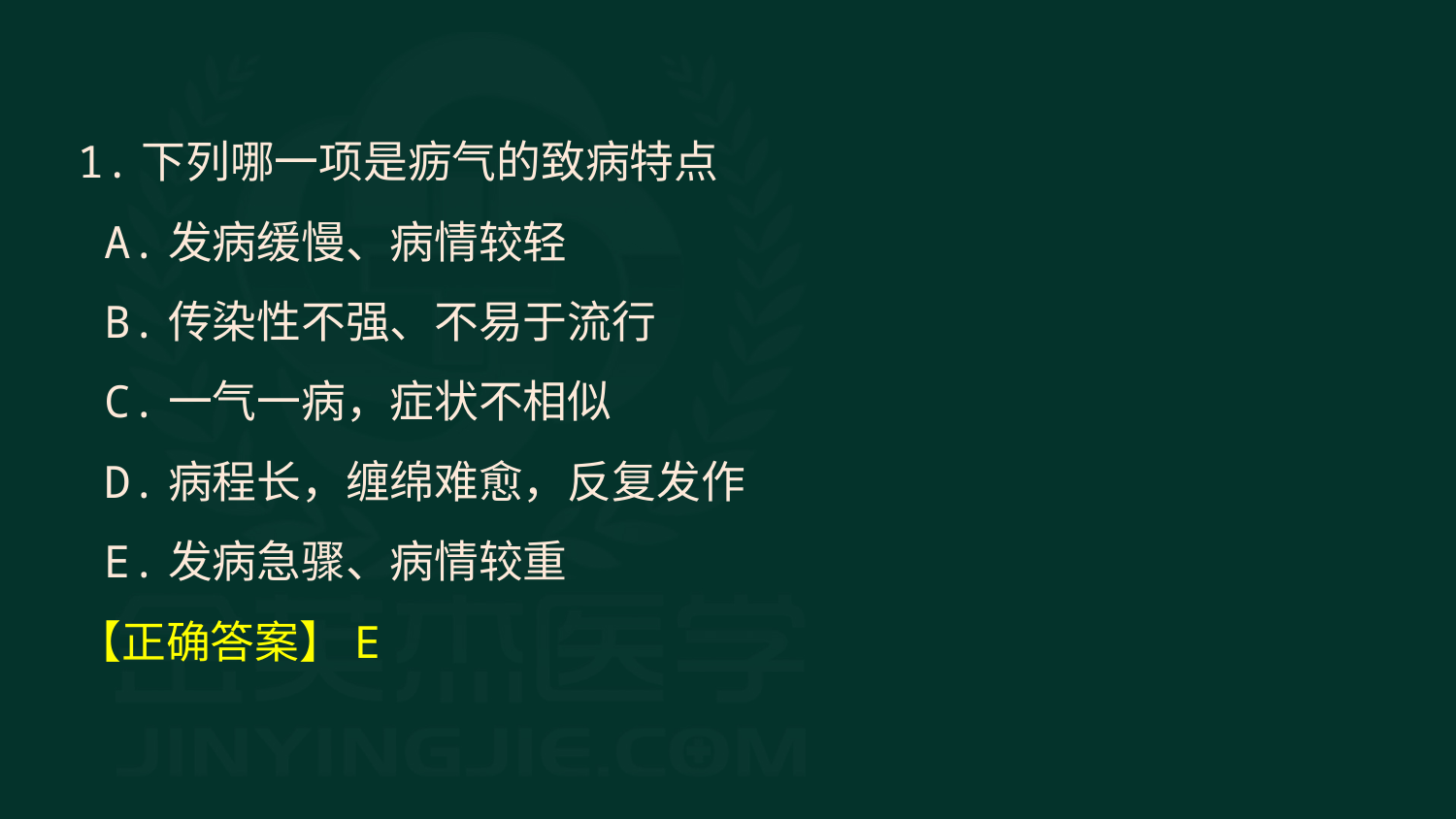

1.下列哪一项是疬气的致病特点
 A.发病缓慢、病情较轻
 B.传染性不强、不易于流行
 C.一气一病，症状不相似
 D.病程长，缠绵难愈，反复发作
 E.发病急骤、病情较重
【正确答案】E